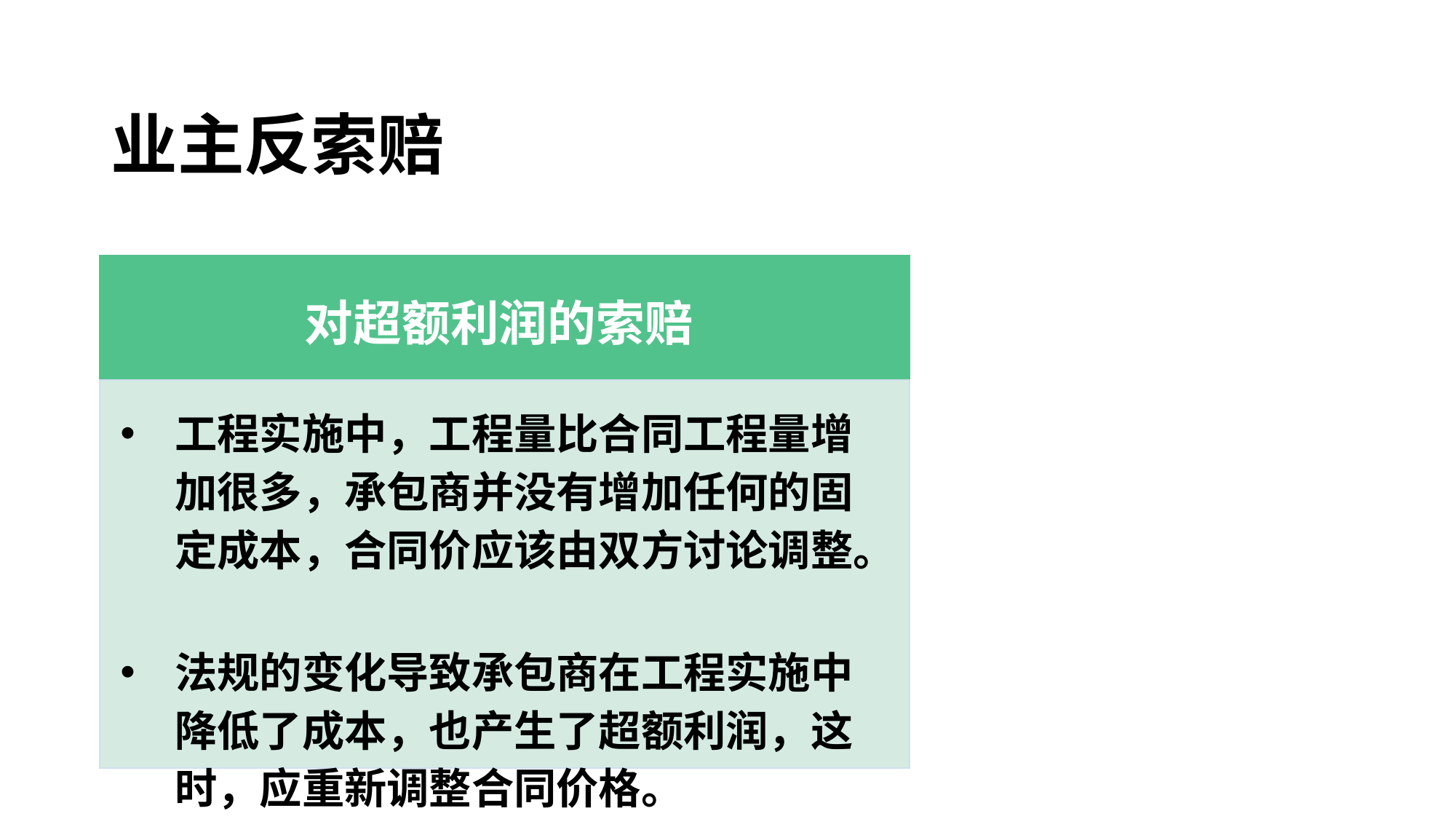

# 业主反索赔
对超额利润的索赔
工程实施中，工程量比合同工程量增加很多，承包商并没有增加任何的固定成本，合同价应该由双方讨论调整。
法规的变化导致承包商在工程实施中降低了成本，也产生了超额利润，这时，应重新调整合同价格。